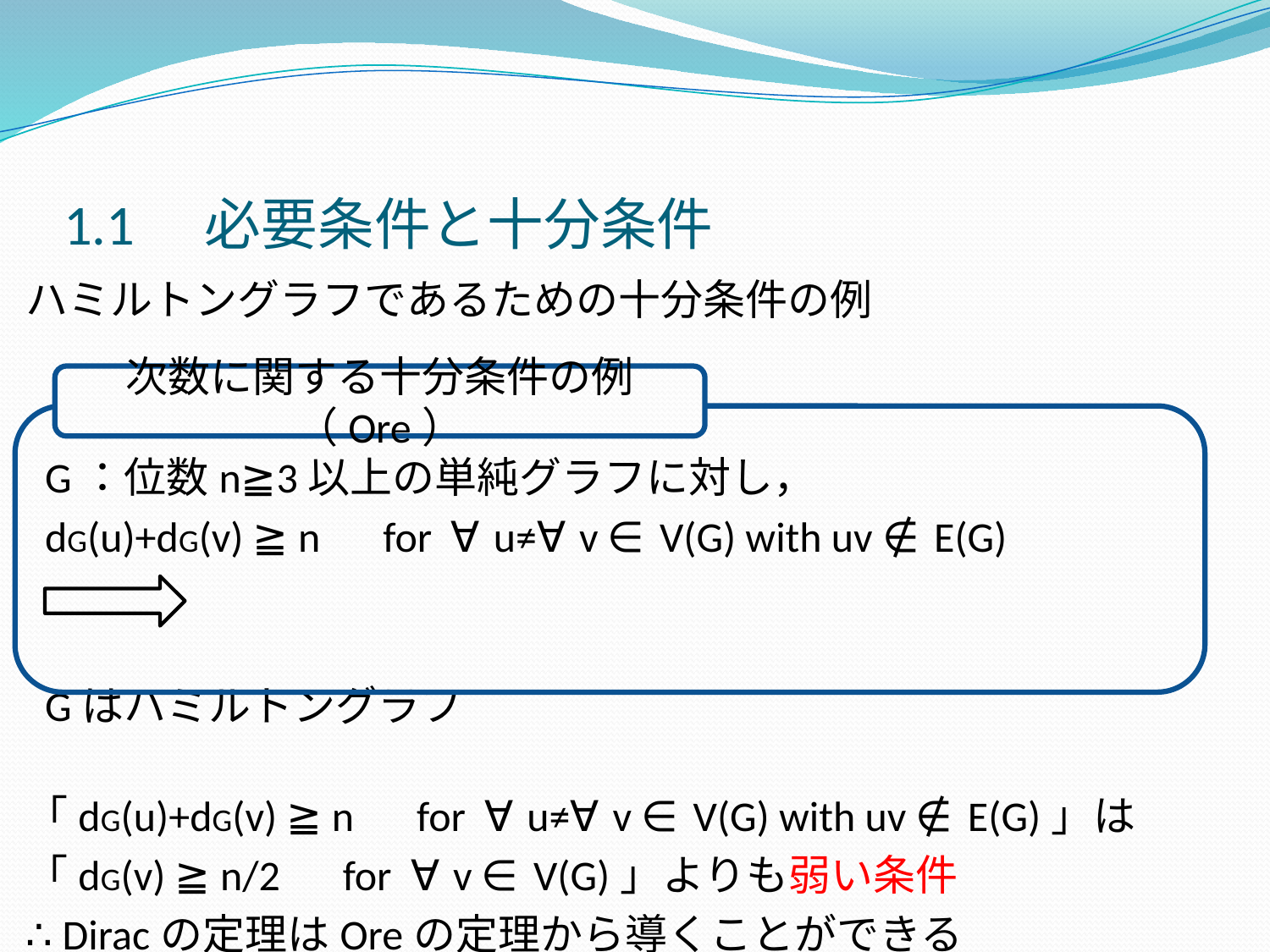

1.1　必要条件と十分条件
ハミルトングラフであるための十分条件の例

  G：位数n≧3以上の単純グラフに対し，
  dG(u)+dG(v) ≧ n　for  ∀u≠∀v ∈ V(G) with uv ∉ E(G)

  Gはハミルトングラフ
「dG(u)+dG(v) ≧ n　for  ∀u≠∀v ∈ V(G) with uv ∉ E(G)」は
「dG(v) ≧ n/2　for  ∀v ∈ V(G)」よりも弱い条件
∴ Diracの定理はOreの定理から導くことができる

次数に関する十分条件の例（Ore）